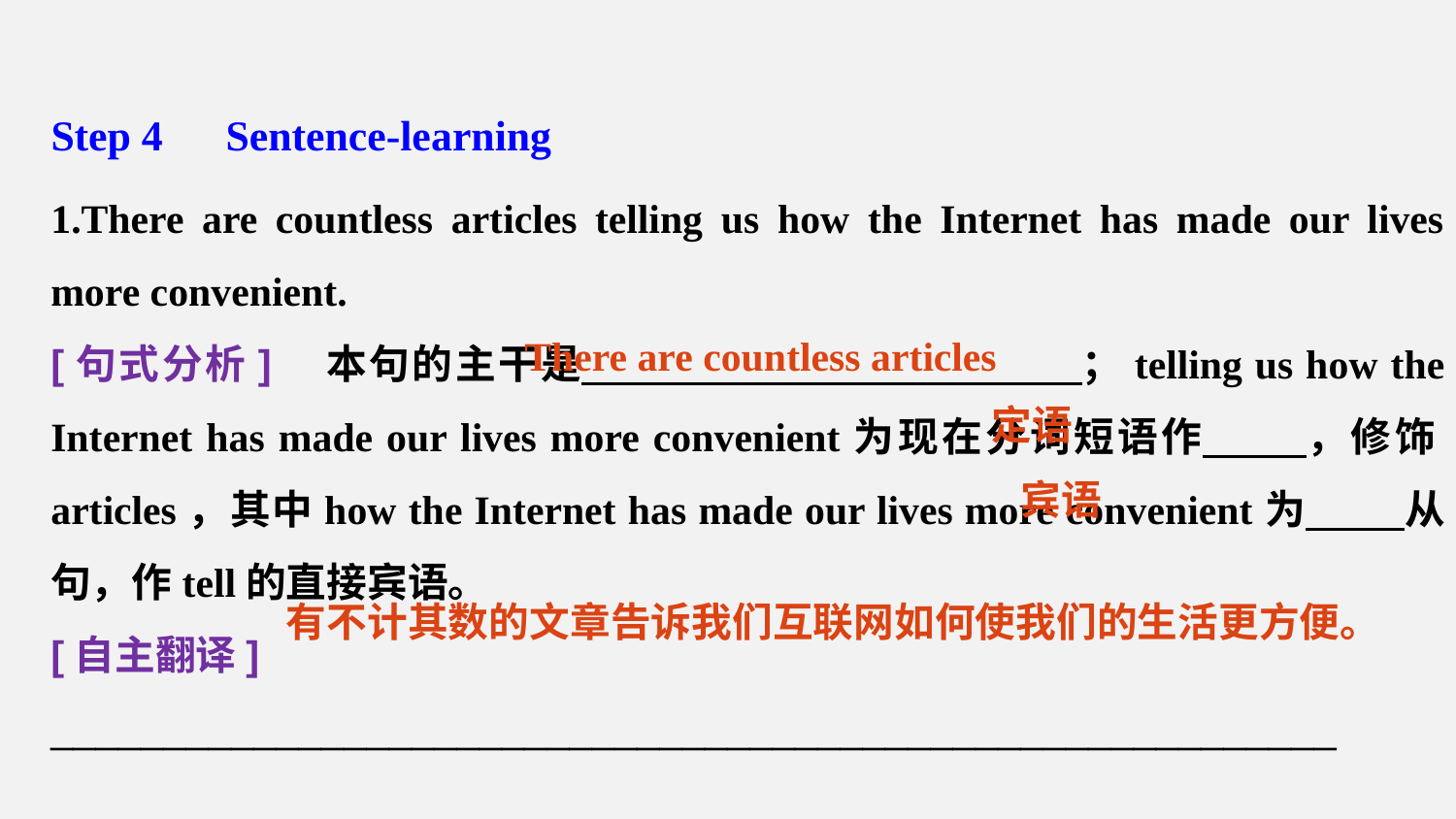

Step 4　Sentence-learning
1.There are countless articles telling us how the Internet has made our lives more convenient.
[句式分析]　本句的主干是                                           ；telling us how the Internet has made our lives more convenient为现在分词短语作        ，修饰articles，其中how the Internet has made our lives more convenient为         从句，作tell的直接宾语。
[自主翻译]　_________________________________________________________
There are countless articles
定语
宾语
有不计其数的文章告诉我们互联网如何使我们的生活更方便。